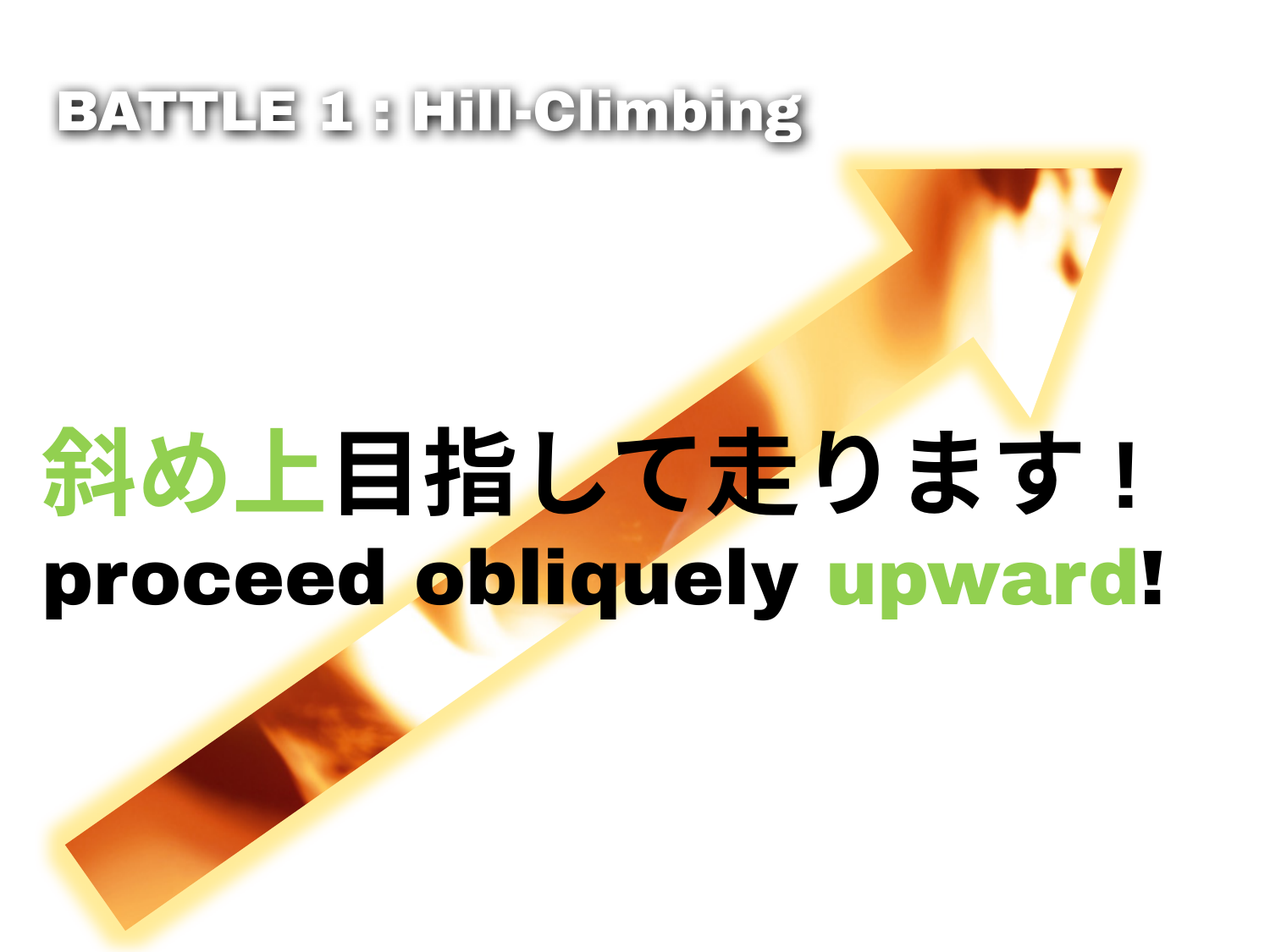

# BATTLE 1 : Hill-Climbing

斜め上目指して走ります!
proceed obliquely upward!